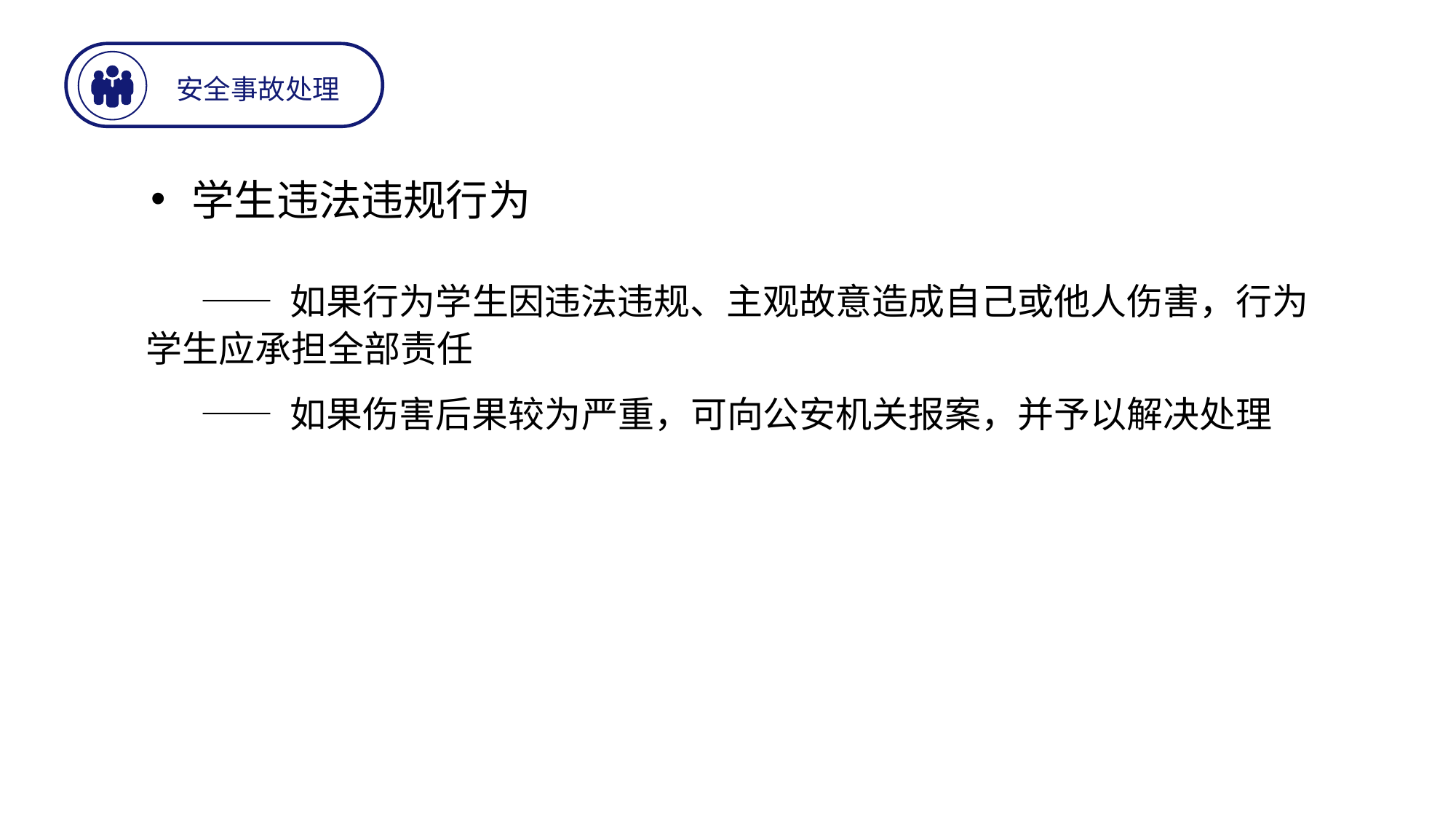

安全事故处理
学生违法违规行为
—— 如果行为学生因违法违规、主观故意造成自己或他人伤害，行为学生应承担全部责任
—— 如果伤害后果较为严重，可向公安机关报案，并予以解决处理